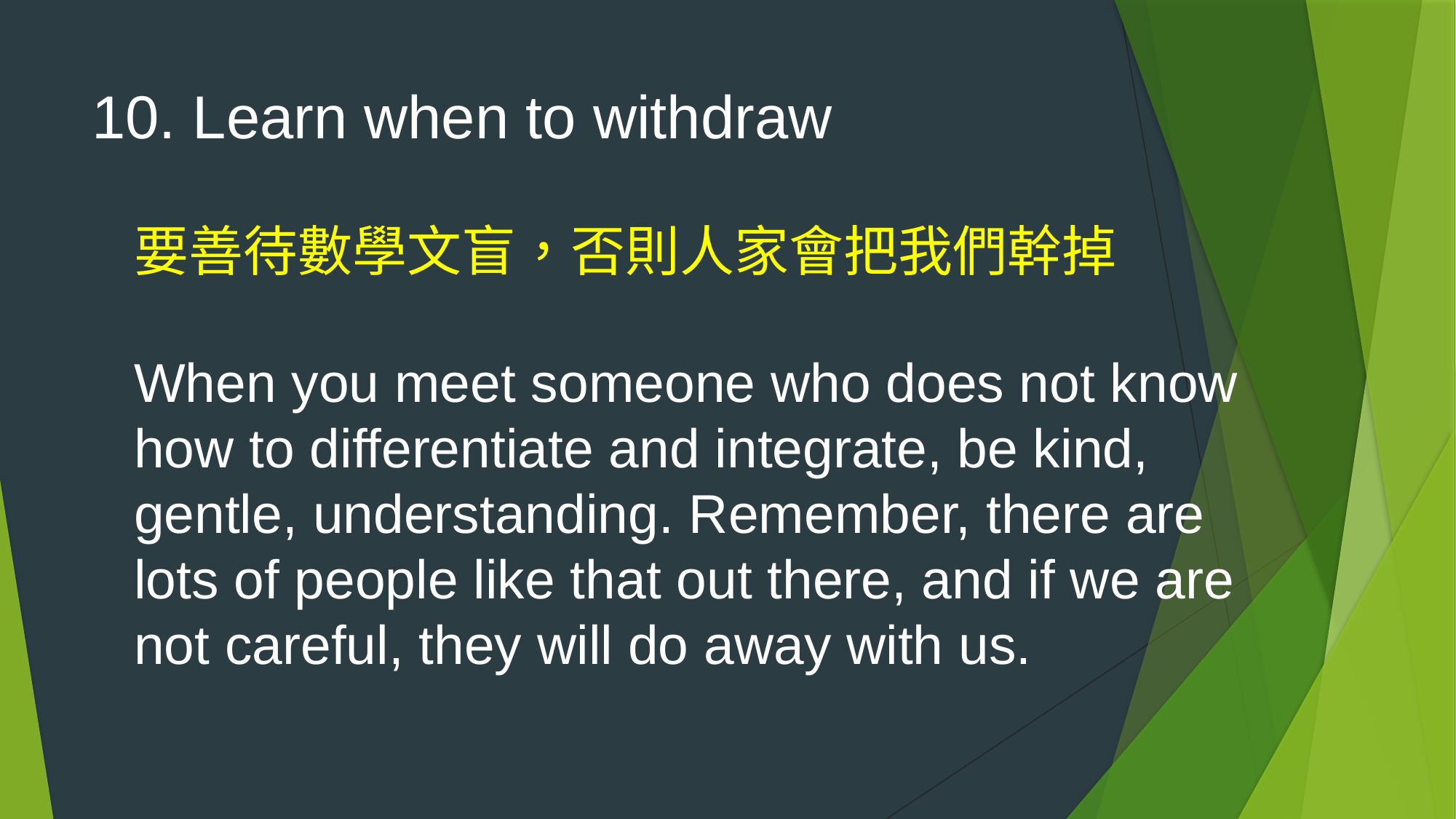

# 10. Learn when to withdraw 要善待數學文盲，否則人家會把我們幹掉 When you meet someone who does not know how to differentiate and integrate, be kind, gentle, understanding. Remember, there are lots of people like that out there, and if we are not careful, they will do away with us.